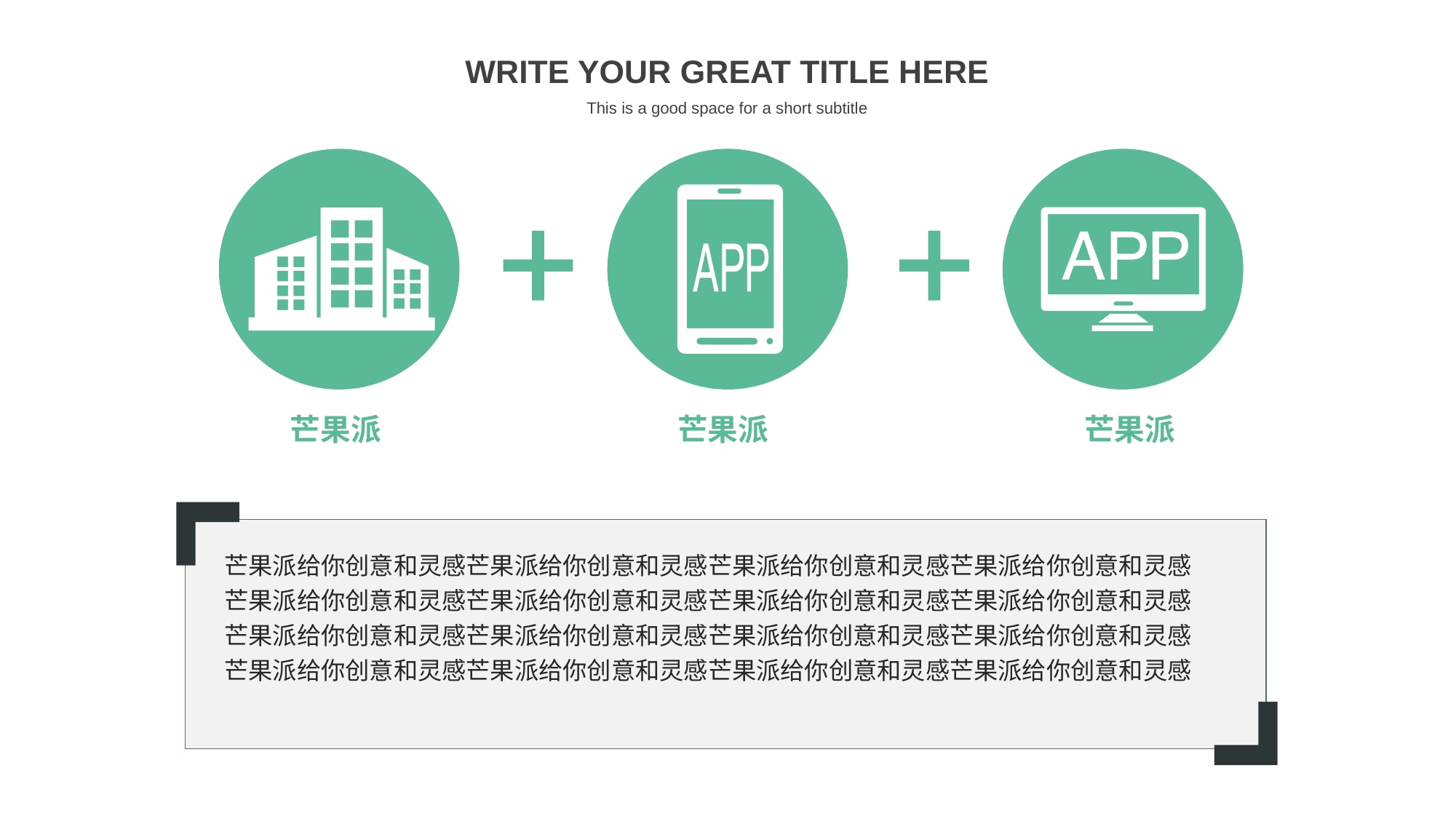

WRITE YOUR GREAT TITLE HERE
This is a good space for a short subtitle

芒果派
芒果派
芒果派

芒果派给你创意和灵感芒果派给你创意和灵感芒果派给你创意和灵感芒果派给你创意和灵感
芒果派给你创意和灵感芒果派给你创意和灵感芒果派给你创意和灵感芒果派给你创意和灵感
芒果派给你创意和灵感芒果派给你创意和灵感芒果派给你创意和灵感芒果派给你创意和灵感
芒果派给你创意和灵感芒果派给你创意和灵感芒果派给你创意和灵感芒果派给你创意和灵感